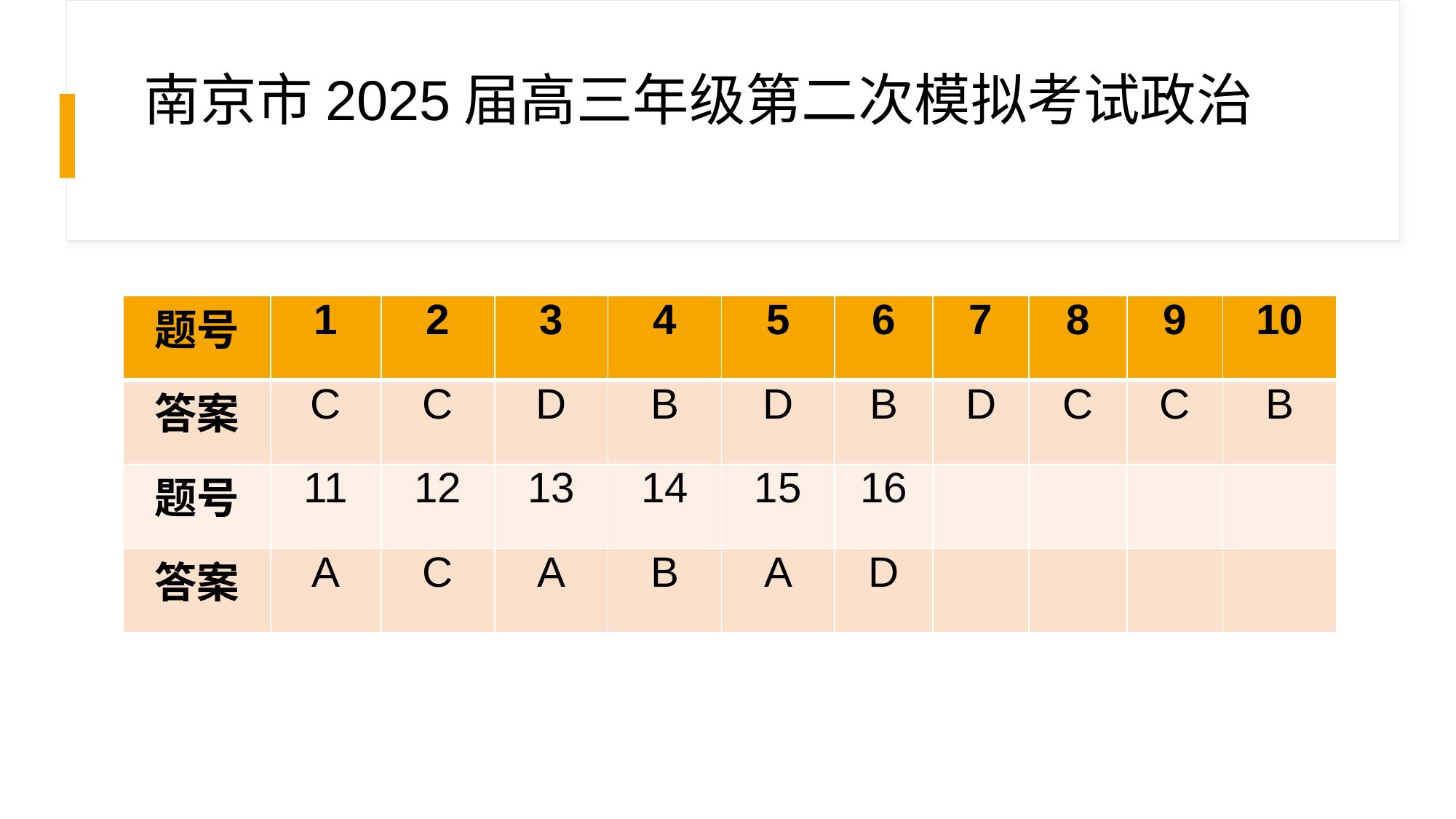

# 南京市2025届高三年级第二次模拟考试政治
| 题号 | 1 | 2 | 3 | 4 | 5 | 6 | 7 | 8 | 9 | 10 |
| --- | --- | --- | --- | --- | --- | --- | --- | --- | --- | --- |
| 答案 | C | C | D | B | D | B | D | C | C | B |
| 题号 | 11 | 12 | 13 | 14 | 15 | 16 |  |  |  |  |
| 答案 | A | C | A | B | A | D |  |  |  |  |